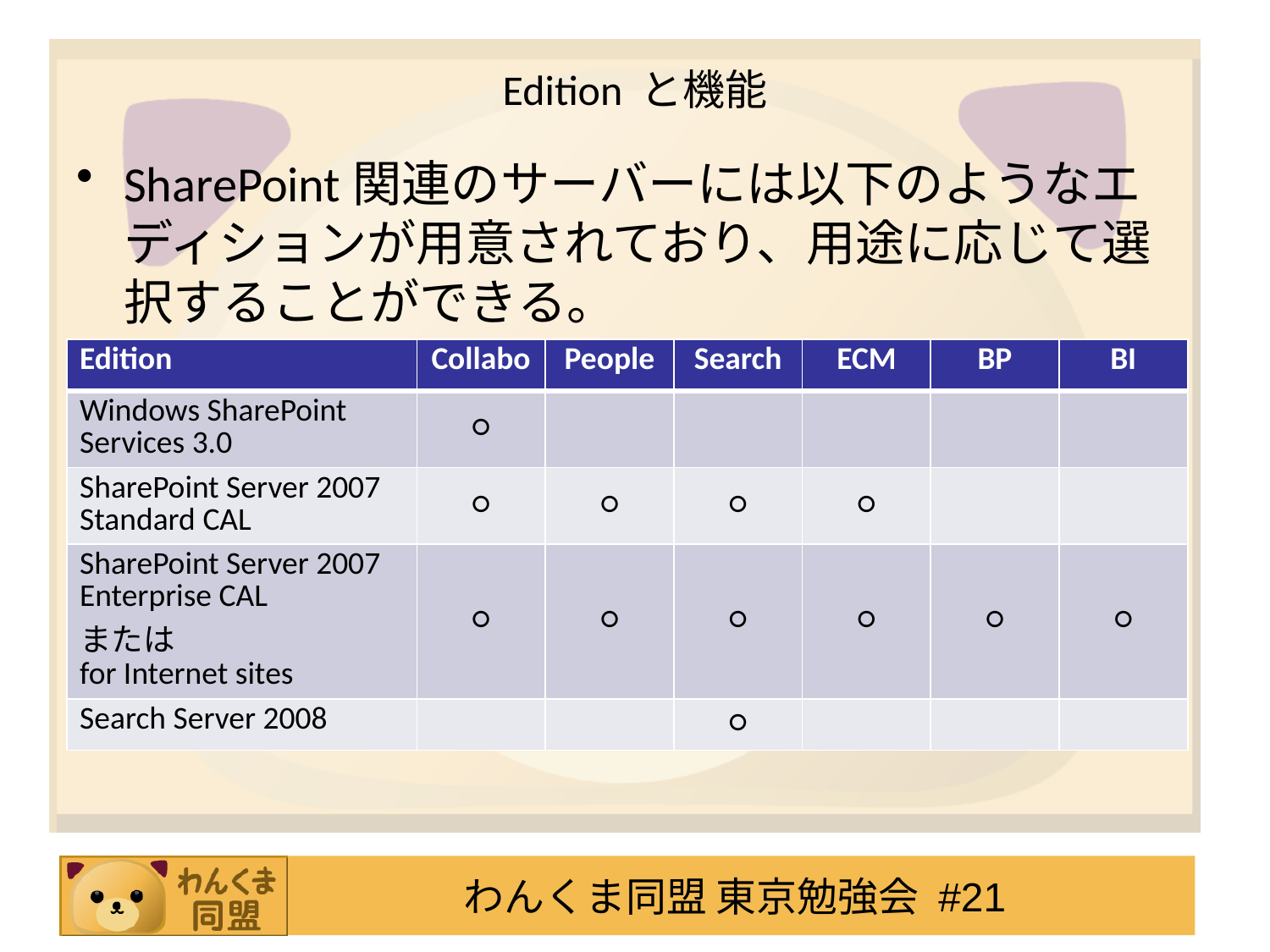

# Edition と機能
SharePoint関連のサーバーには以下のようなエディションが用意されており、用途に応じて選択することができる。
| Edition | Collabo | People | Search | ECM | BP | BI |
| --- | --- | --- | --- | --- | --- | --- |
| Windows SharePoint Services 3.0 | ○ |  |  |  |  |  |
| SharePoint Server 2007 Standard CAL | ○ | ○ | ○ | ○ |  |  |
| SharePoint Server 2007 Enterprise CAL または for Internet sites | ○ | ○ | ○ | ○ | ○ | ○ |
| Search Server 2008 |  |  | ○ |  |  |  |